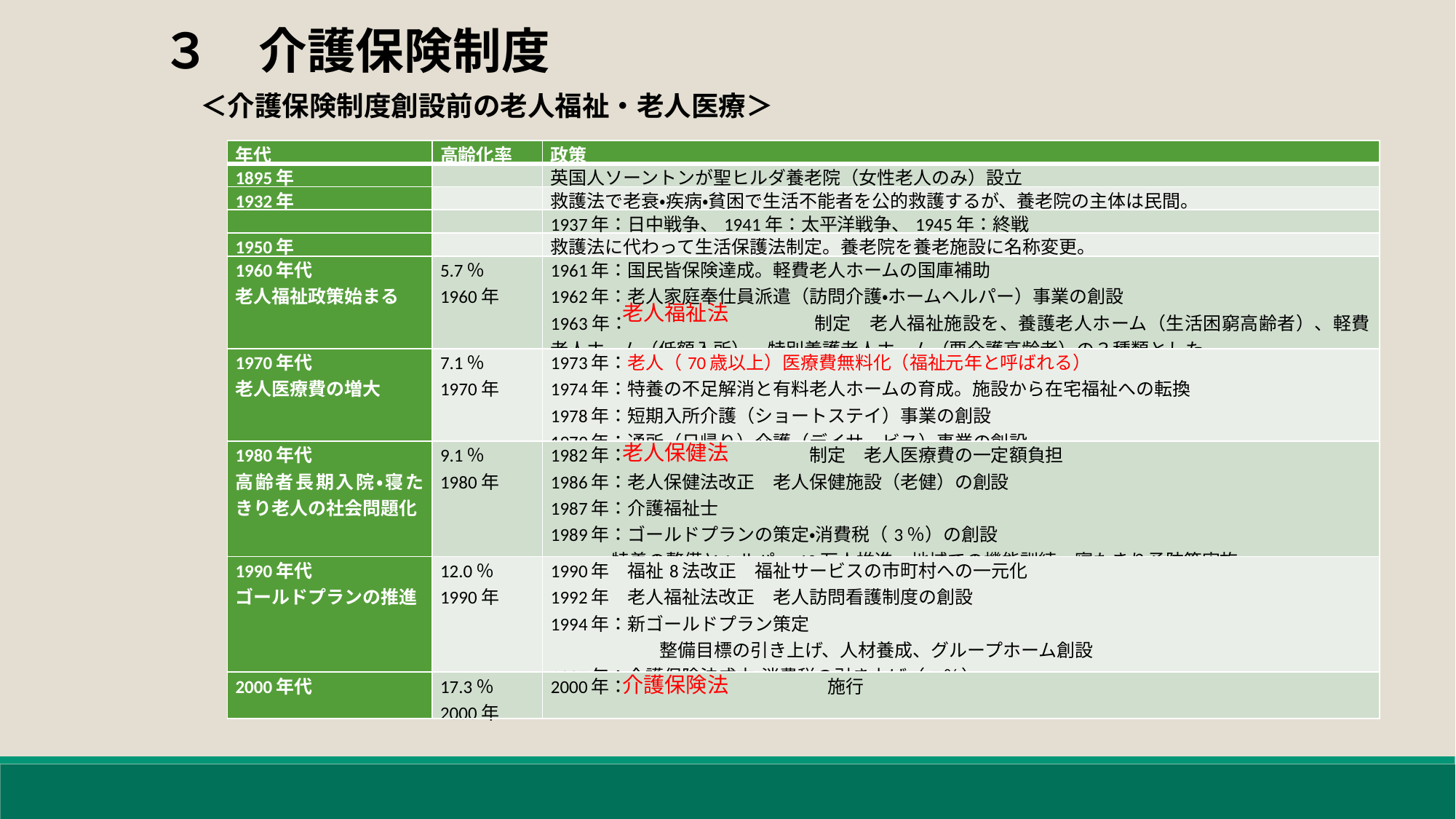

３　介護保険制度
＜介護保険制度創設前の老人福祉・老人医療＞
| 年代 | 高齢化率 | 政策 |
| --- | --- | --- |
| 1895年 |  | 英国人ソーントンが聖ヒルダ養老院（女性老人のみ）設立 |
| 1932年 |  | 救護法で老衰・疾病・貧困で生活不能者を公的救護するが、養老院の主体は民間。 |
|  |  | 1937年：日中戦争、1941年：太平洋戦争、1945年：終戦 |
| 1950年 |  | 救護法に代わって生活保護法制定。養老院を養老施設に名称変更。 |
| 1960年代 老人福祉政策始まる | 5.7％ 1960年 | 1961年：国民皆保険達成。軽費老人ホームの国庫補助 1962年：老人家庭奉仕員派遣（訪問介護・ホームヘルパー）事業の創設 1963年：　　　　　　　　　　制定　老人福祉施設を、養護老人ホーム（生活困窮高齢者）、軽費老人ホーム（低額入所）、特別養護老人ホーム（要介護高齢者）の３種類とした。 |
| 1970年代 老人医療費の増大 | 7.1％ 1970年 | 1973年：老人（70歳以上）医療費無料化（福祉元年と呼ばれる） 1974年：特養の不足解消と有料老人ホームの育成。施設から在宅福祉への転換 1978年：短期入所介護（ショートステイ）事業の創設 1979年：通所（日帰り）介護（デイサービス）事業の創設 |
| 1980年代 高齢者長期入院・寝たきり老人の社会問題化 | 9.1％ 1980年 | 1982年：　　　　　　　　　　制定　老人医療費の一定額負担 1986年：老人保健法改正　老人保健施設（老健）の創設 1987年：介護福祉士 1989年：ゴールドプランの策定・消費税（3％）の創設 特養の整備とヘルパー10万人推進、地域での機能訓練、寝たきり予防策実施 |
| 1990年代 ゴールドプランの推進 | 12.0％ 1990年 | 1990年　福祉8法改正　福祉サービスの市町村への一元化 1992年　老人福祉法改正　老人訪問看護制度の創設 1994年：新ゴールドプラン策定 整備目標の引き上げ、人材養成、グループホーム創設 1997年：介護保険法成立・消費税の引き上げ（5％） |
| 2000年代 | 17.3％ 2000年 | 2000年：　　　　　　　　　　　施行 |
老人福祉法
老人保健法
介護保険法